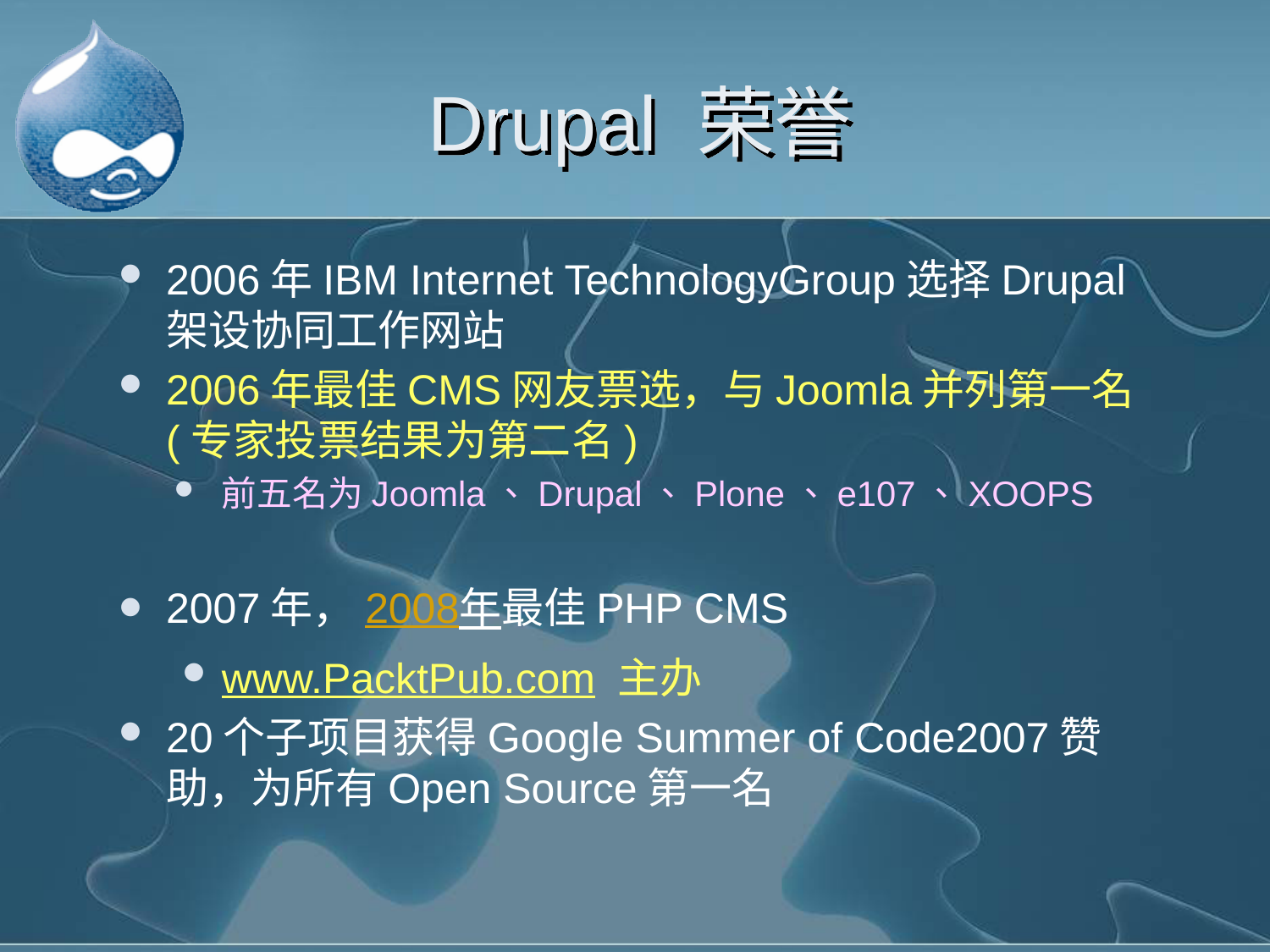

# Drupal 荣誉
2006年IBM Internet TechnologyGroup选择Drupal架设协同工作网站
2006年最佳CMS网友票选，与Joomla并列第一名(专家投票结果为第二名)
前五名为Joomla、Drupal、Plone、e107、XOOPS

2007年，2008年最佳PHP CMS
www.PacktPub.com 主办
20个子项目获得Google Summer of Code2007赞助，为所有Open Source第一名